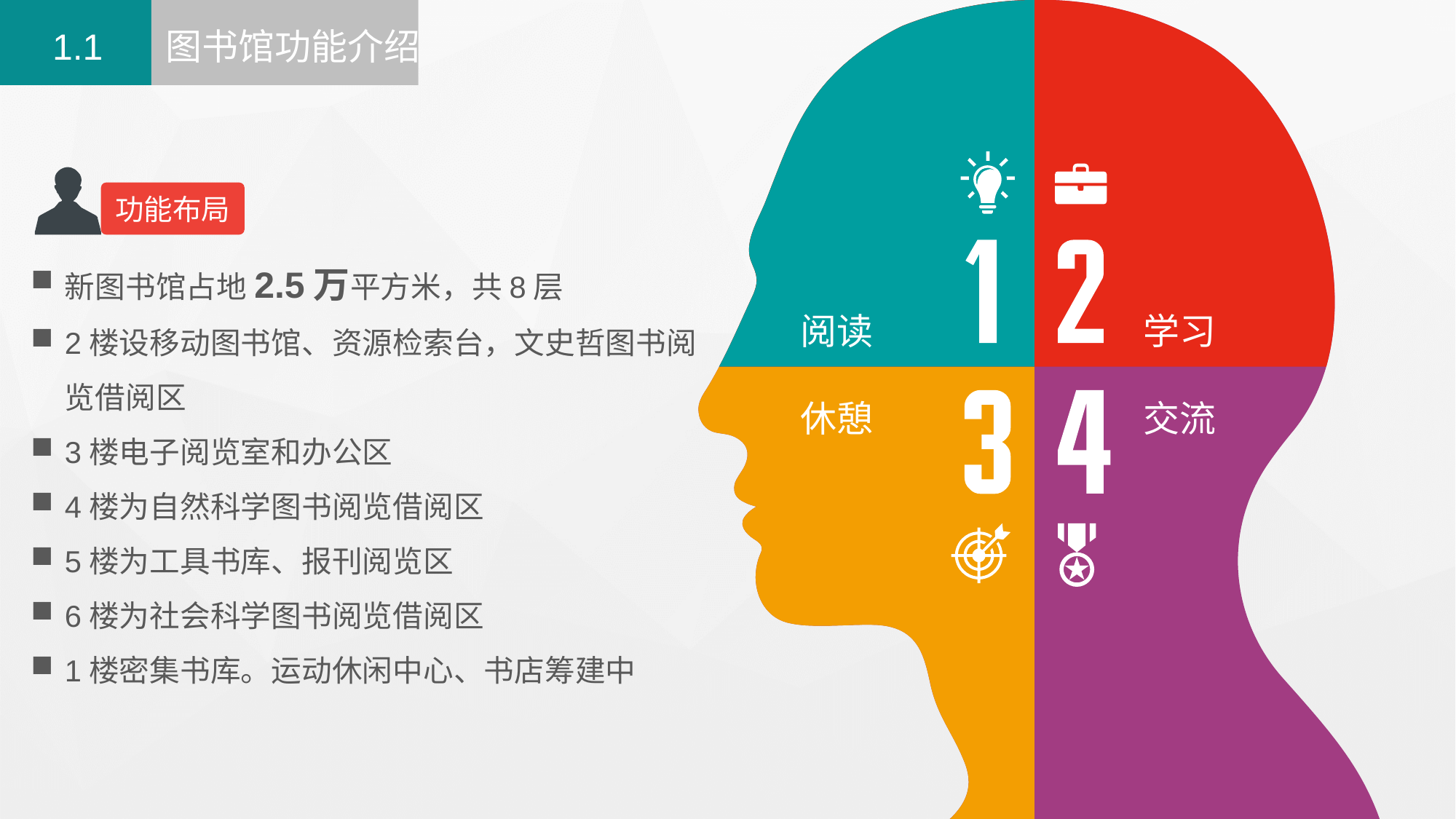

1.1
图书馆功能介绍

功能布局
新图书馆占地2.5万平方米，共8层
2楼设移动图书馆、资源检索台，文史哲图书阅览借阅区
3楼电子阅览室和办公区
4楼为自然科学图书阅览借阅区
5楼为工具书库、报刊阅览区
6楼为社会科学图书阅览借阅区
1楼密集书库。运动休闲中心、书店筹建中

阅读
学习
休憩

交流